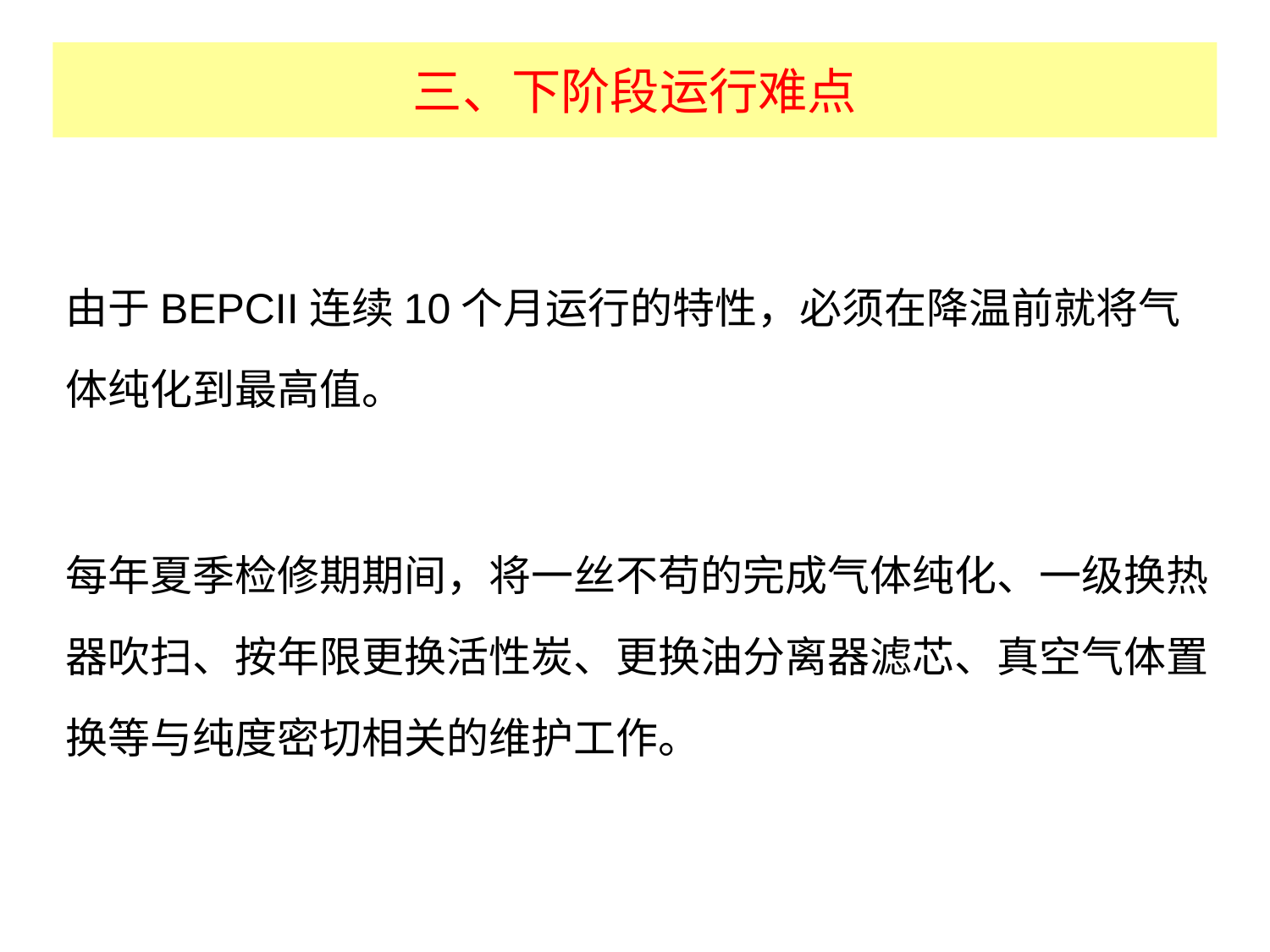

三、下阶段运行难点
由于BEPCII连续10个月运行的特性，必须在降温前就将气体纯化到最高值。

每年夏季检修期期间，将一丝不苟的完成气体纯化、一级换热器吹扫、按年限更换活性炭、更换油分离器滤芯、真空气体置换等与纯度密切相关的维护工作。